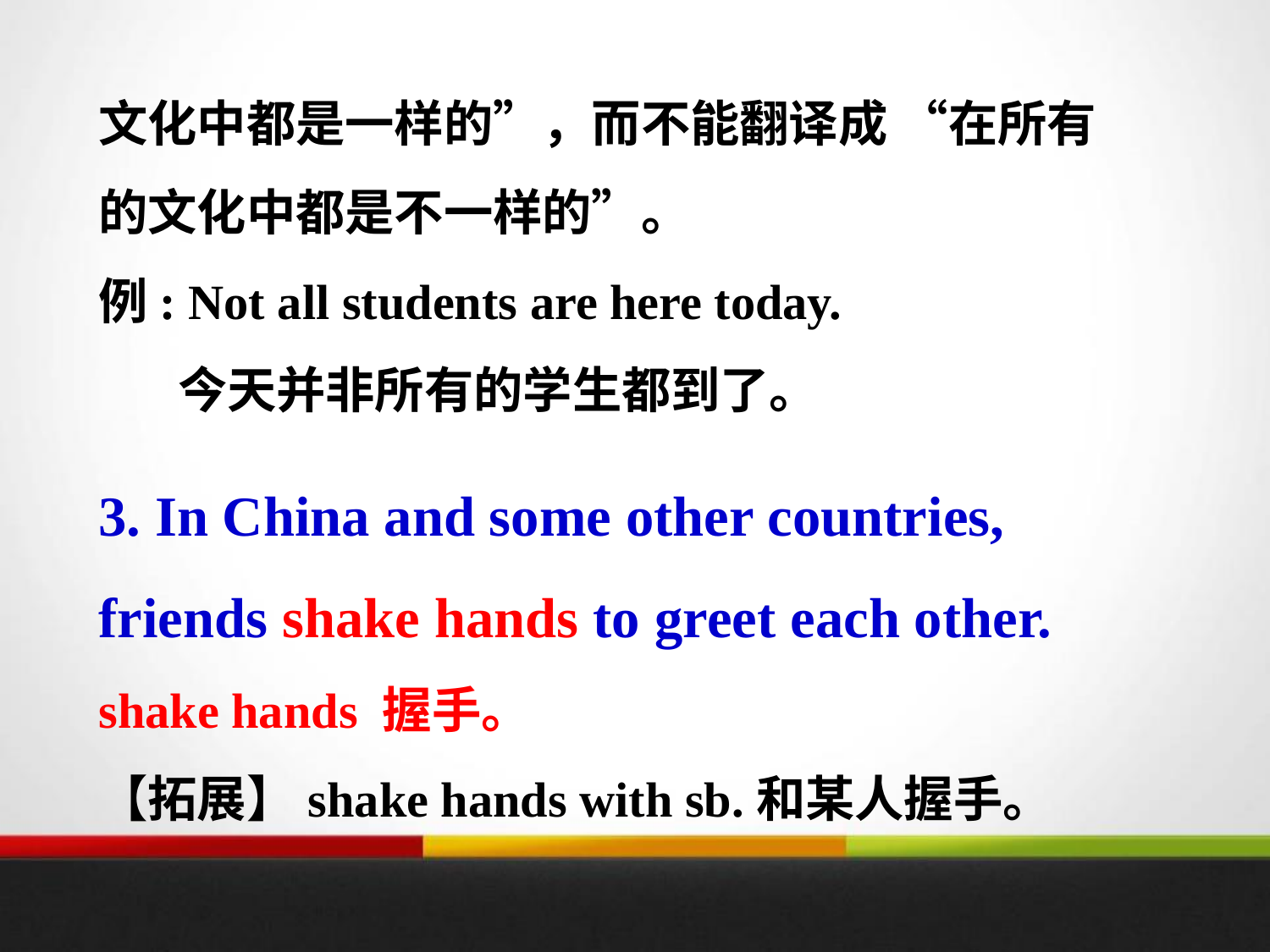

文化中都是一样的”，而不能翻译成 “在所有的文化中都是不一样的”。
例: Not all students are here today.
      今天并非所有的学生都到了。
3. In China and some other countries, friends shake hands to greet each other.
shake hands 握手。
【拓展】shake hands with sb.和某人握手。